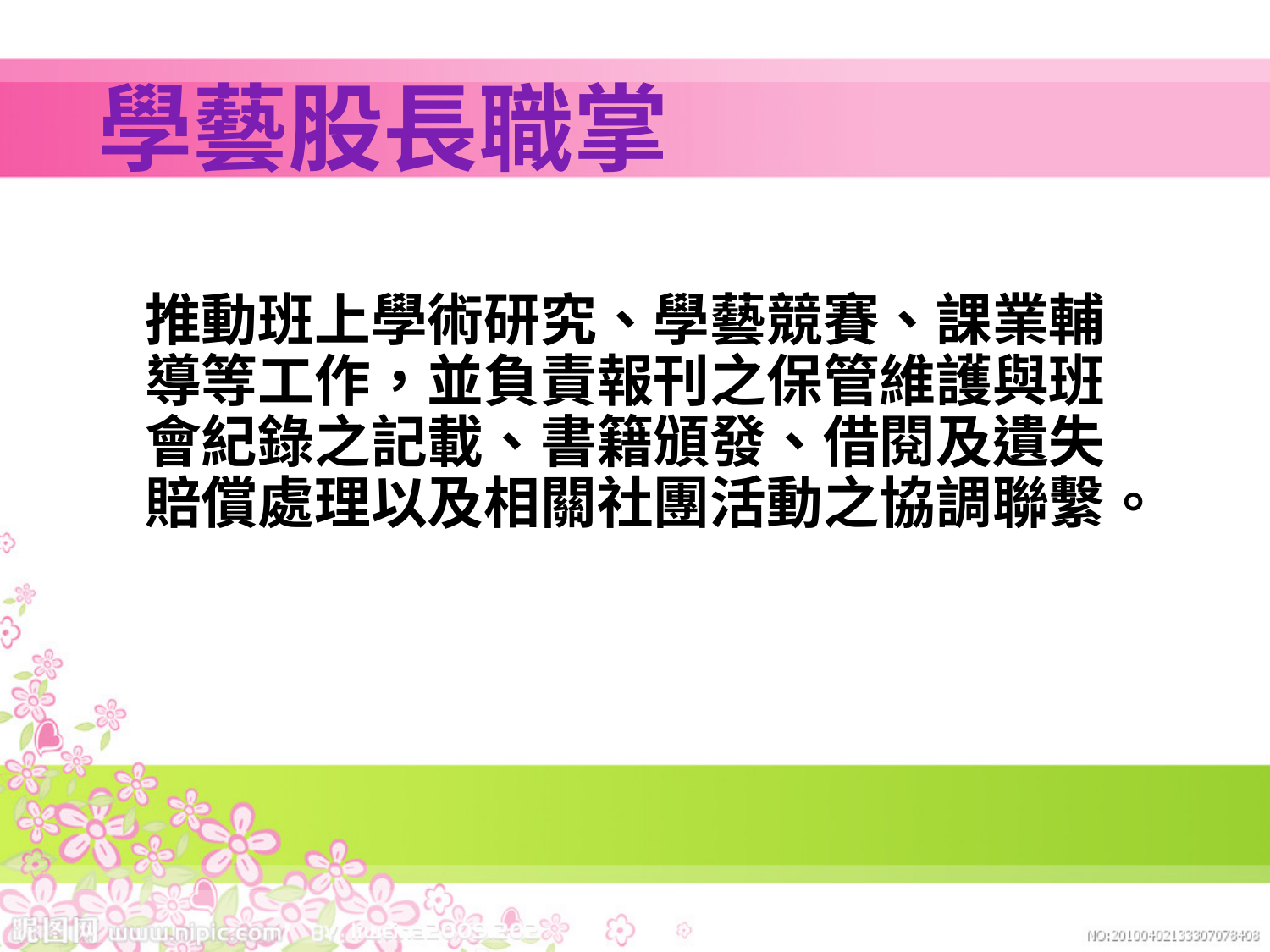

# 學藝股長職掌
推動班上學術研究、學藝競賽、課業輔導等工作，並負責報刊之保管維護與班會紀錄之記載、書籍頒發、借閱及遺失賠償處理以及相關社團活動之協調聯繫。